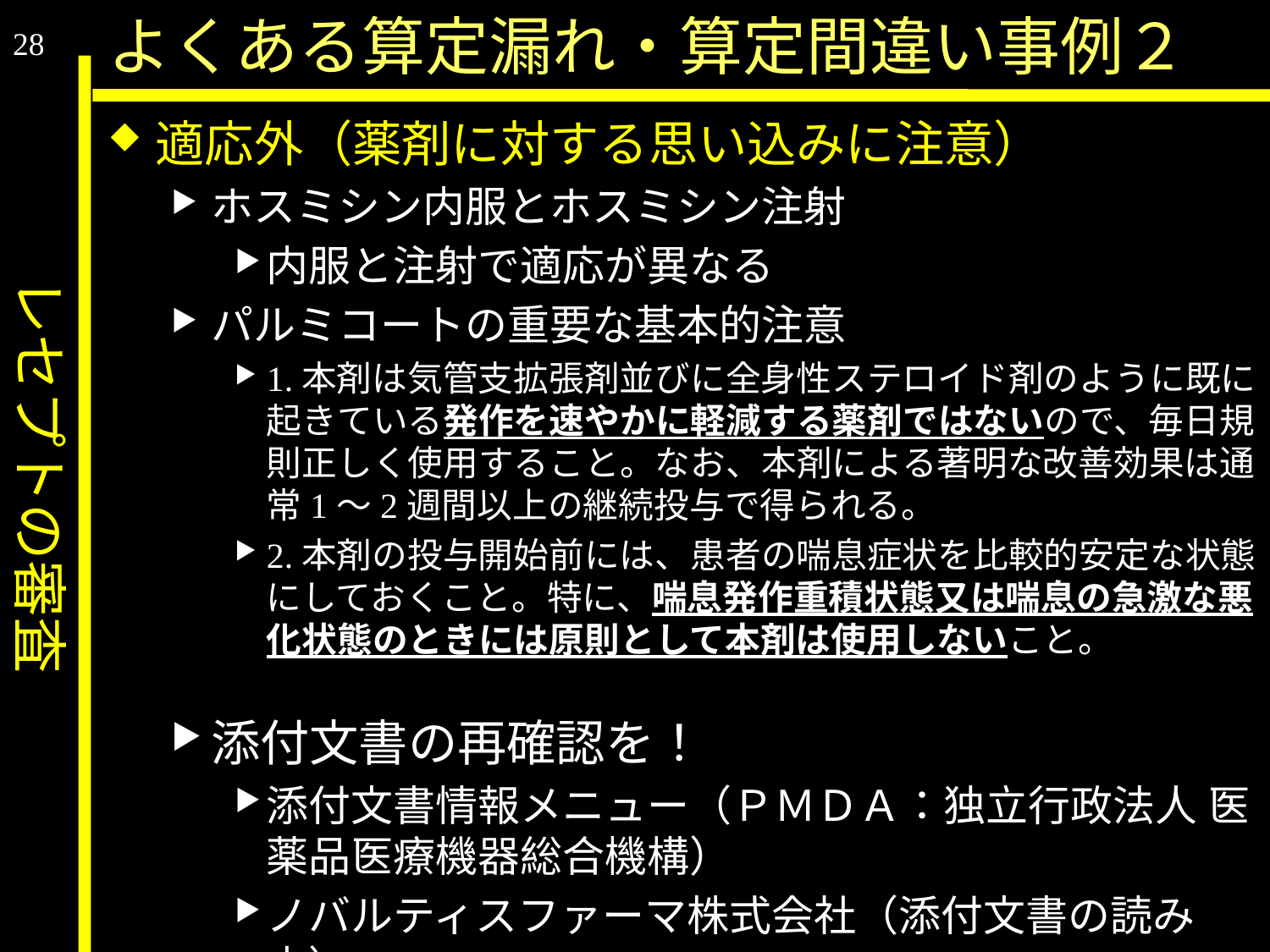

レセプトの審査
よくある算定漏れ・算定間違い事例２
28

適応外（薬剤に対する思い込みに注意）
ホスミシン内服とホスミシン注射
内服と注射で適応が異なる
パルミコートの重要な基本的注意
1.本剤は気管支拡張剤並びに全身性ステロイド剤のように既に起きている発作を速やかに軽減する薬剤ではないので、毎日規則正しく使用すること。なお、本剤による著明な改善効果は通常1～2週間以上の継続投与で得られる。
2.本剤の投与開始前には、患者の喘息症状を比較的安定な状態にしておくこと。特に、喘息発作重積状態又は喘息の急激な悪化状態のときには原則として本剤は使用しないこと。

添付文書の再確認を！
添付文書情報メニュー（ＰＭＤＡ：独立行政法人 医薬品医療機器総合機構）
ノバルティスファーマ株式会社（添付文書の読み方）